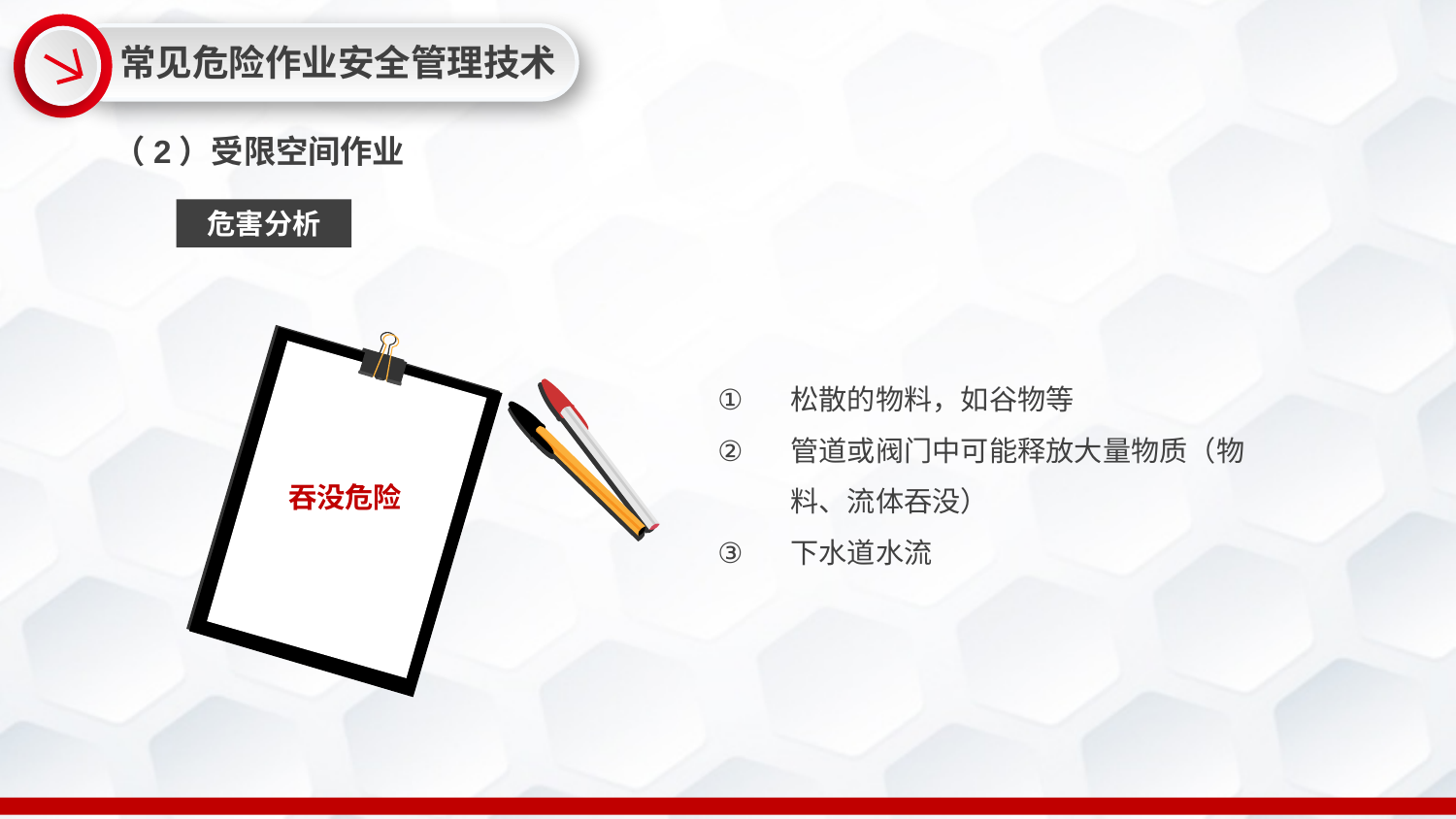

常见危险作业安全管理技术
（2）受限空间作业
危害分析

松散的物料，如谷物等
管道或阀门中可能释放大量物质（物料、流体吞没）
下水道水流
吞没危险